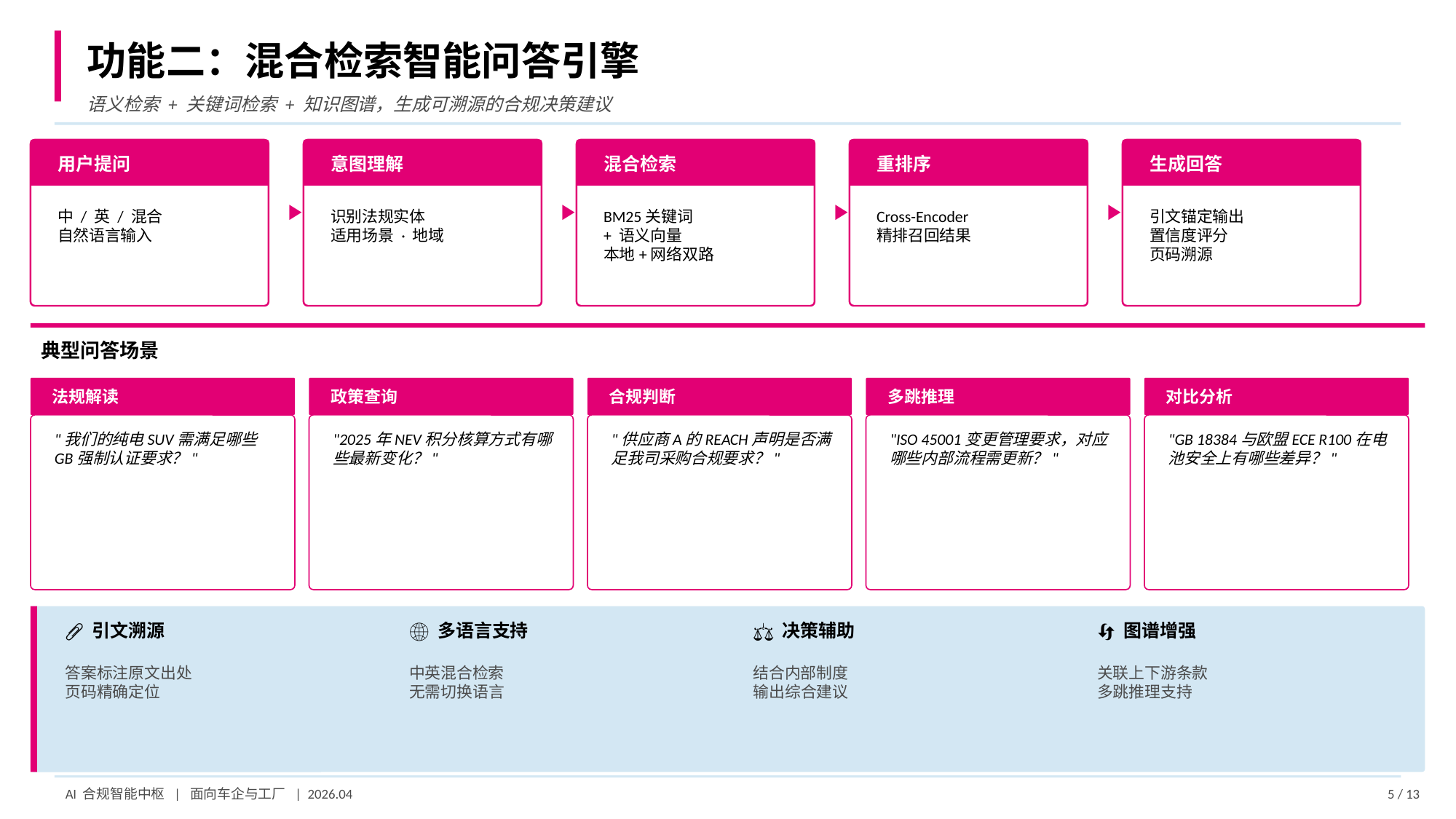

功能二：混合检索智能问答引擎
语义检索 + 关键词检索 + 知识图谱，生成可溯源的合规决策建议

用户提问
意图理解
混合检索
重排序
生成回答

▶
▶
▶
▶
中 / 英 / 混合
自然语言输入
识别法规实体
适用场景 · 地域
BM25关键词
+ 语义向量
本地+网络双路
Cross-Encoder
精排召回结果
引文锚定输出
置信度评分
页码溯源

典型问答场景

法规解读
政策查询
合规判断
多跳推理
对比分析

"我们的纯电SUV需满足哪些GB强制认证要求？"
"2025年NEV积分核算方式有哪些最新变化？"
"供应商A的REACH声明是否满足我司采购合规要求？"
"ISO 45001变更管理要求，对应哪些内部流程需更新？"
"GB 18384与欧盟ECE R100在电池安全上有哪些差异？"

📎 引文溯源
🌐 多语言支持
⚖️ 决策辅助
🔄 图谱增强
答案标注原文出处
页码精确定位
中英混合检索
无需切换语言
结合内部制度
输出综合建议
关联上下游条款
多跳推理支持

AI 合规智能中枢  |  面向车企与工厂  |  2026.04
5 / 13